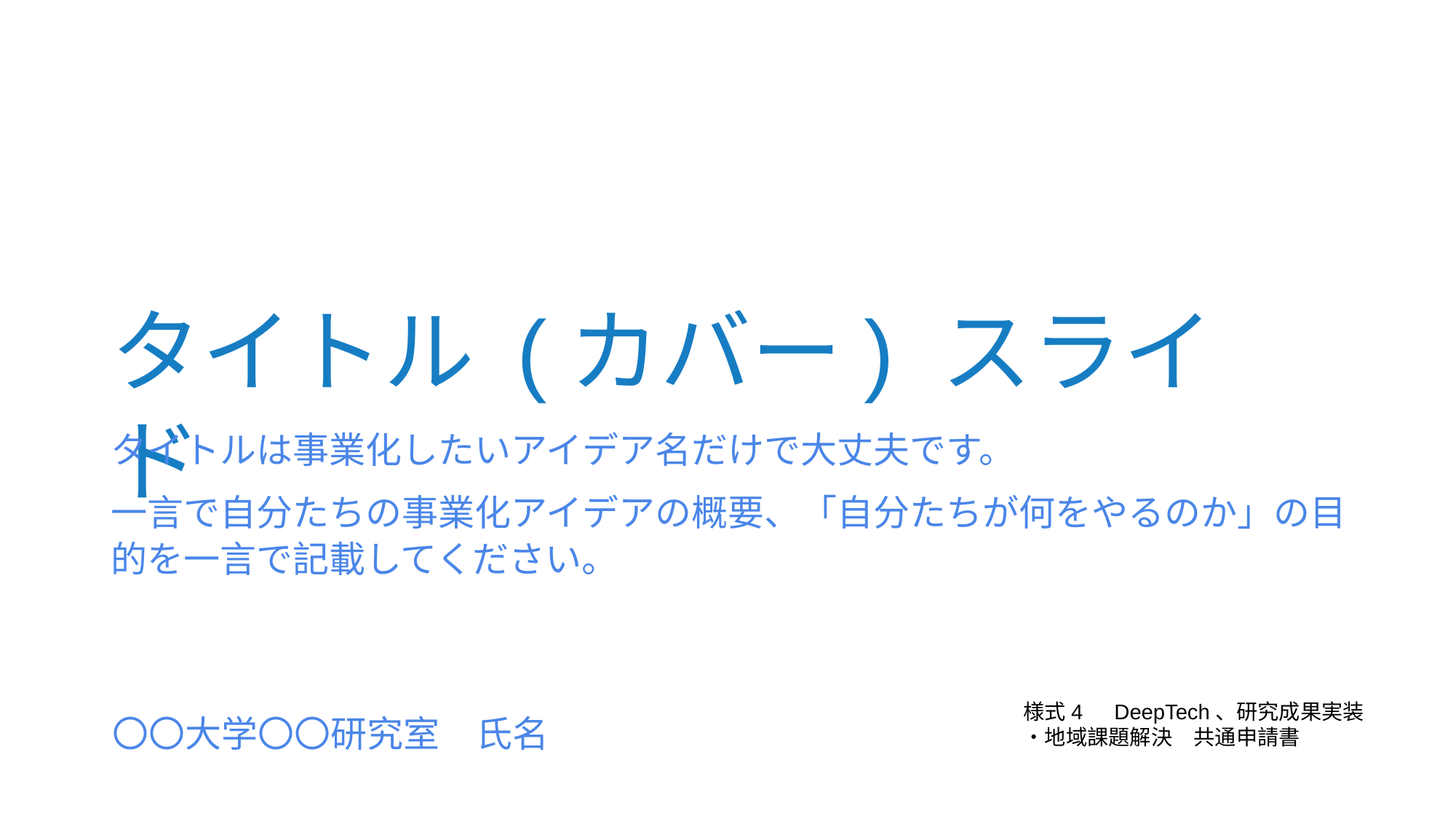

# タイトル (カバー) スライド
タイトルは事業化したいアイデア名だけで大丈夫です。
一言で自分たちの事業化アイデアの概要、「自分たちが何をやるのか」の目的を一言で記載してください。
様式4　DeepTech、研究成果実装・地域課題解決　共通申請書
〇〇大学〇〇研究室　氏名